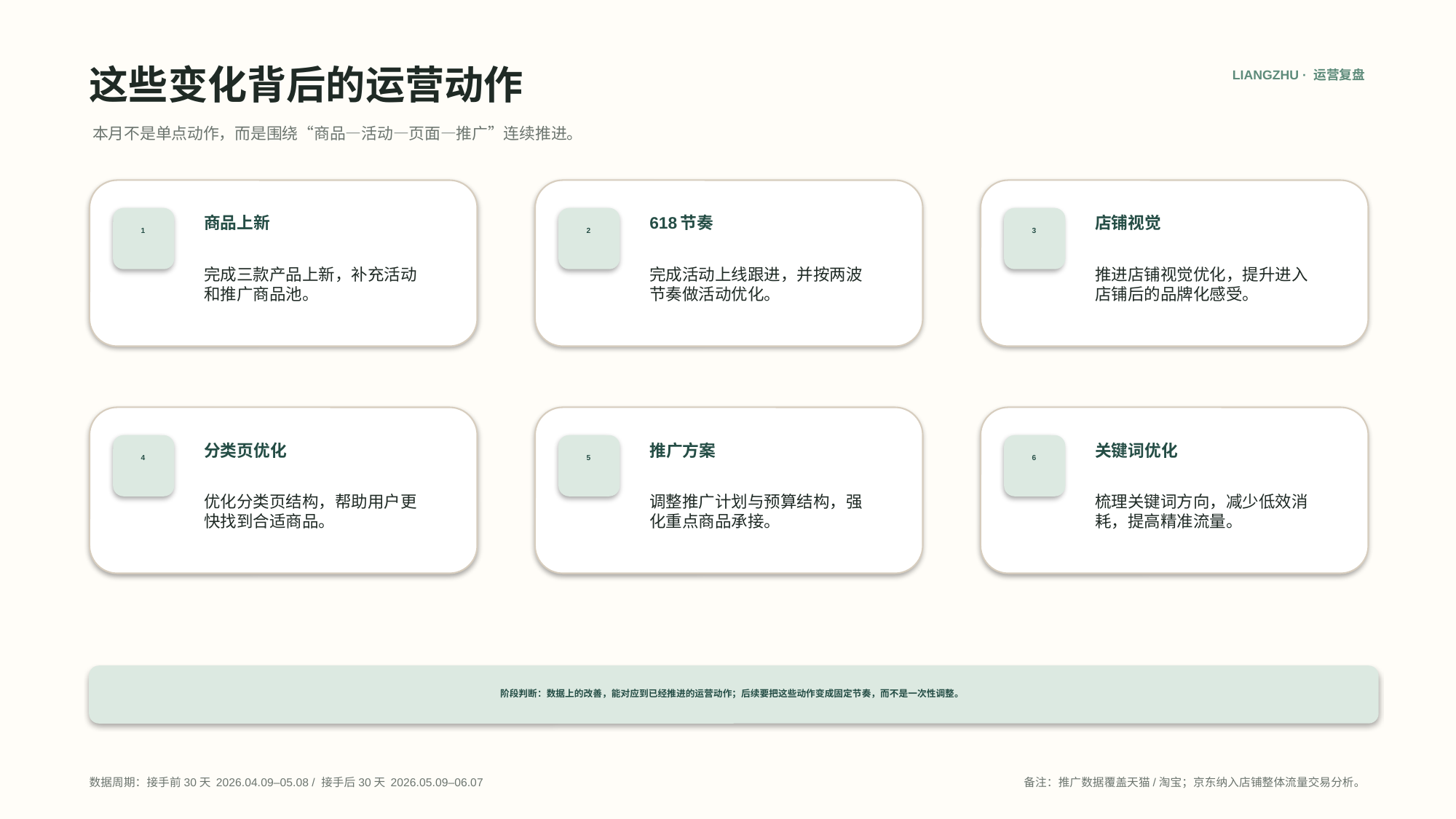

这些变化背后的运营动作
LIANGZHU · 运营复盘
本月不是单点动作，而是围绕“商品—活动—页面—推广”连续推进。

商品上新
618节奏
店铺视觉

1
2
3
完成三款产品上新，补充活动和推广商品池。
完成活动上线跟进，并按两波节奏做活动优化。
推进店铺视觉优化，提升进入店铺后的品牌化感受。

分类页优化
推广方案
关键词优化

4
5
6
优化分类页结构，帮助用户更快找到合适商品。
调整推广计划与预算结构，强化重点商品承接。
梳理关键词方向，减少低效消耗，提高精准流量。

阶段判断：数据上的改善，能对应到已经推进的运营动作；后续要把这些动作变成固定节奏，而不是一次性调整。
数据周期：接手前30天 2026.04.09–05.08 / 接手后30天 2026.05.09–06.07
备注：推广数据覆盖天猫/淘宝；京东纳入店铺整体流量交易分析。